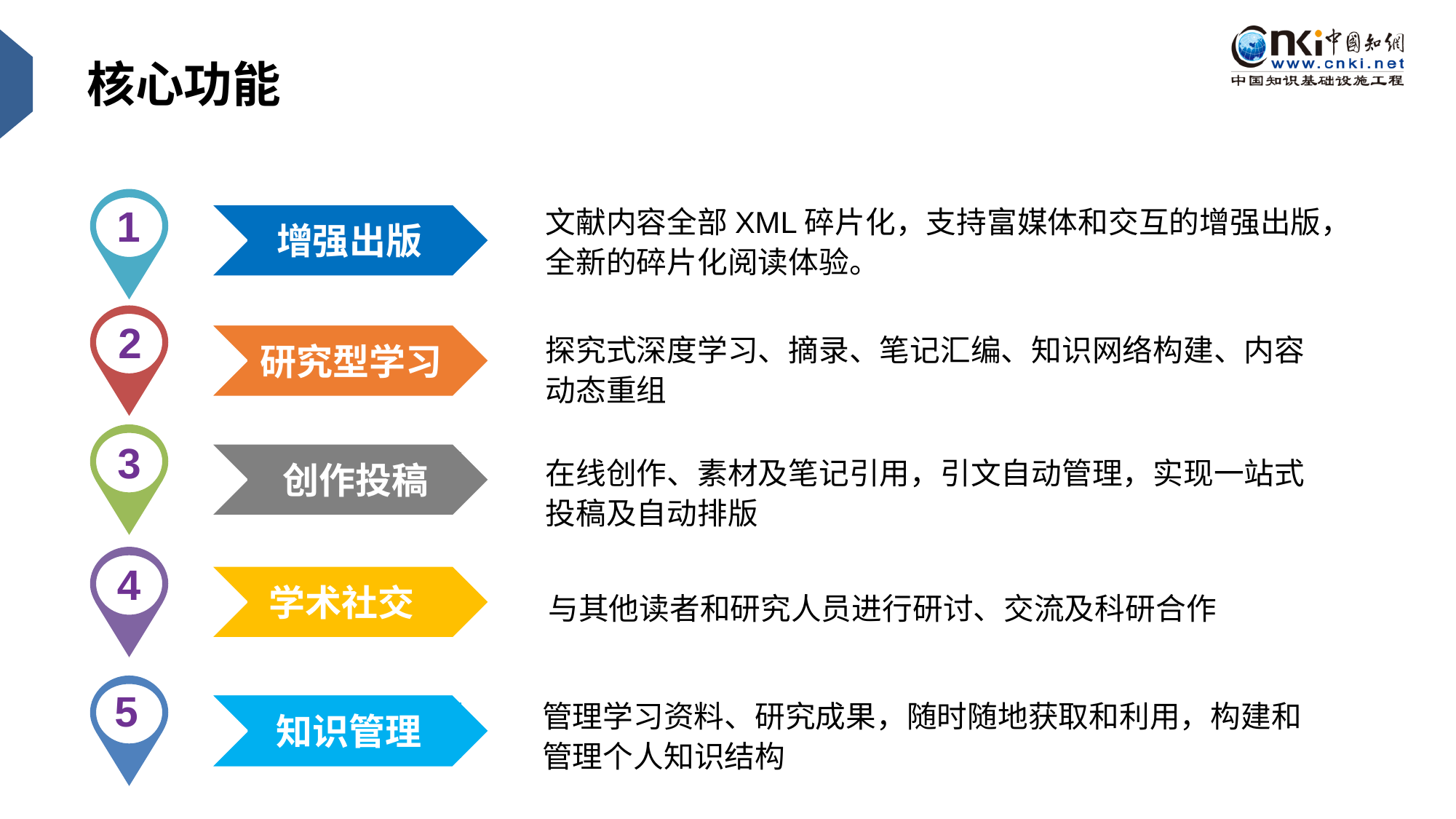

核心功能

1
文献内容全部XML碎片化，支持富媒体和交互的增强出版，全新的碎片化阅读体验。

增强出版

2
探究式深度学习、摘录、笔记汇编、知识网络构建、内容动态重组

研究型学习

3

创作投稿
在线创作、素材及笔记引用，引文自动管理，实现一站式投稿及自动排版

4

学术社交
与其他读者和研究人员进行研讨、交流及科研合作

5
管理学习资料、研究成果，随时随地获取和利用，构建和管理个人知识结构

知识管理